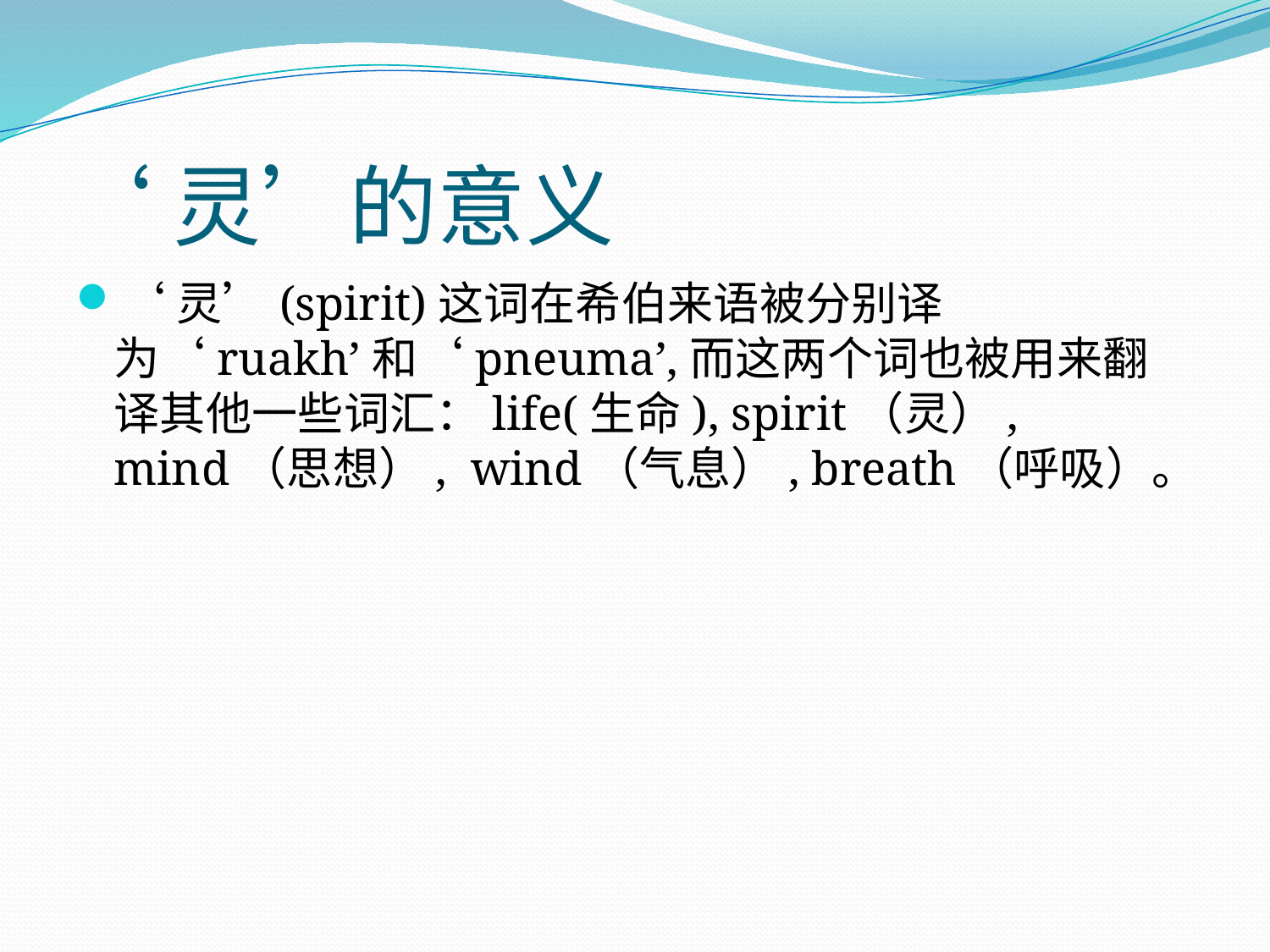

# ‘灵’的意义
‘灵’(spirit)这词在希伯来语被分别译为‘ruakh’和‘pneuma’,而这两个词也被用来翻译其他一些词汇：life(生命), spirit（灵）, mind（思想）,  wind（气息）, breath（呼吸）。